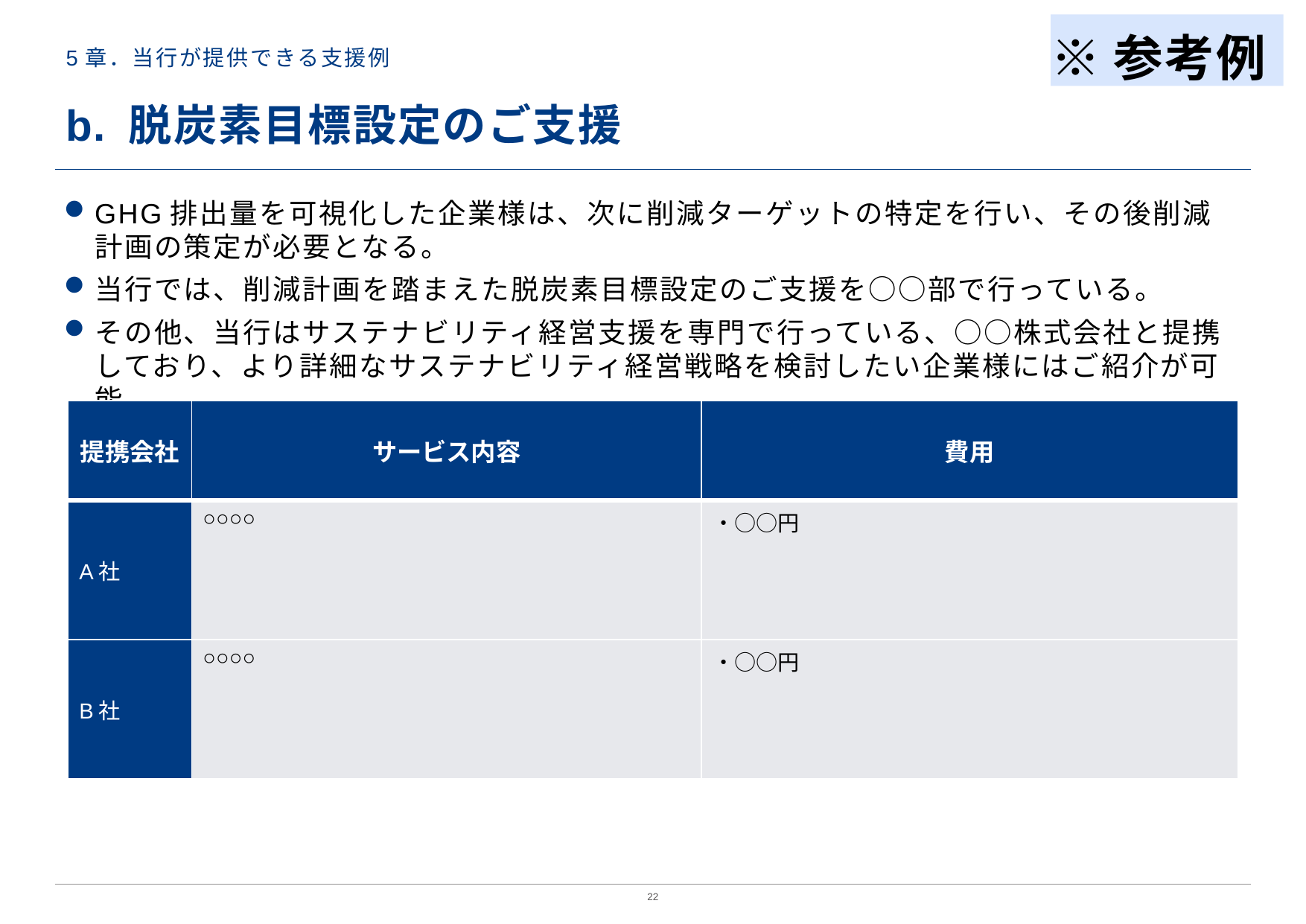

※参考例
# 5章．当行が提供できる支援例
脱炭素目標設定のご支援
GHG排出量を可視化した企業様は、次に削減ターゲットの特定を行い、その後削減計画の策定が必要となる。
当行では、削減計画を踏まえた脱炭素目標設定のご支援を○○部で行っている。
その他、当行はサステナビリティ経営支援を専門で行っている、○○株式会社と提携しており、より詳細なサステナビリティ経営戦略を検討したい企業様にはご紹介が可能。
| 提携会社 | サービス内容 | 費用 |
| --- | --- | --- |
| A社 | ○○○○ | ・○○円 |
| B社 | ○○○○ | ・○○円 |